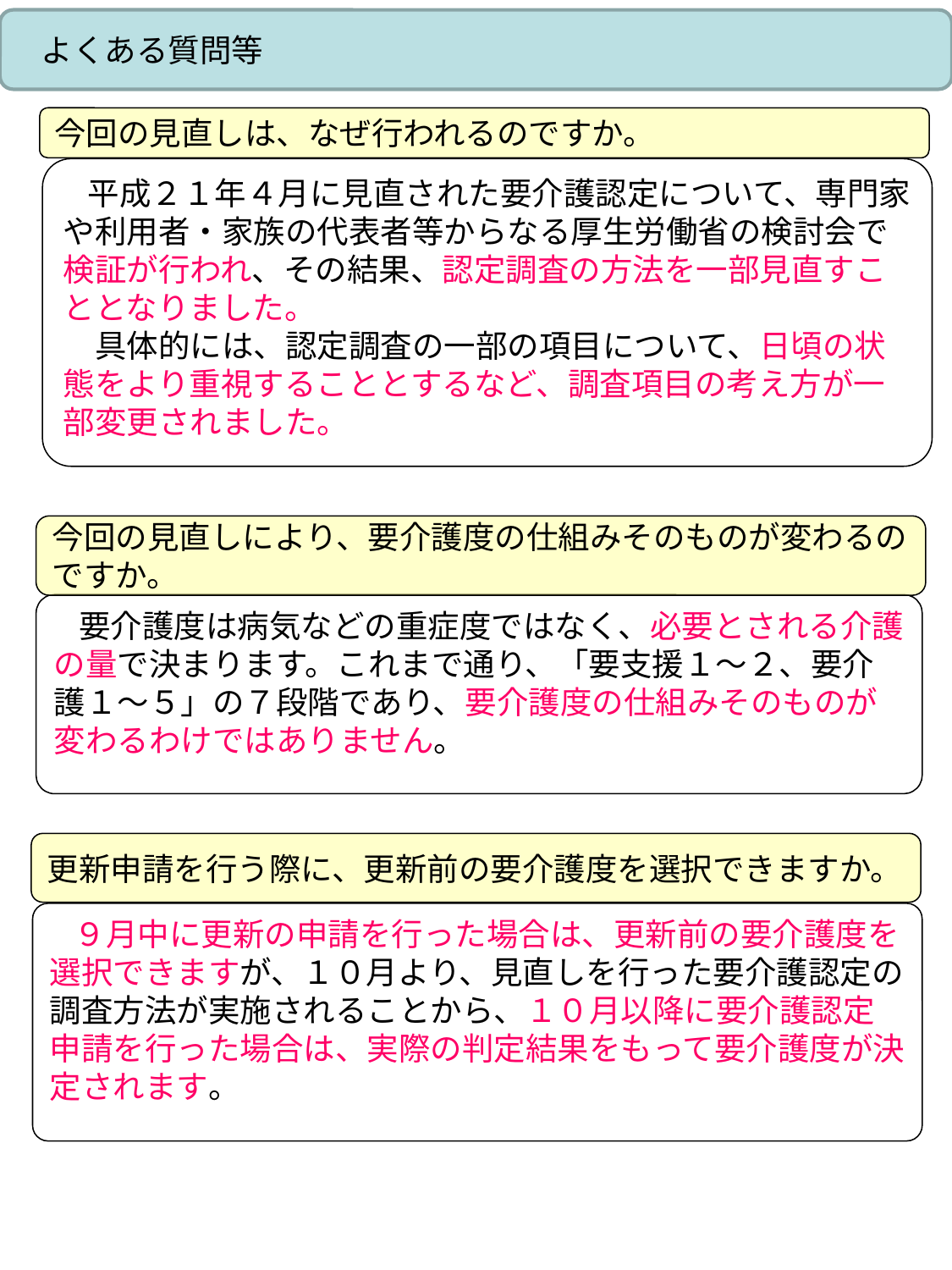

よくある質問等
今回の見直しは、なぜ行われるのですか。
　平成２１年４月に見直された要介護認定について、専門家や利用者・家族の代表者等からなる厚生労働省の検討会で検証が行われ、その結果、認定調査の方法を一部見直すこととなりました。
　具体的には、認定調査の一部の項目について、日頃の状態をより重視することとするなど、調査項目の考え方が一部変更されました。

今回の見直しにより、要介護度の仕組みそのものが変わるのですか。
　要介護度は病気などの重症度ではなく、必要とされる介護の量で決まります。これまで通り、「要支援１～２、要介護１～５」の７段階であり、要介護度の仕組みそのものが変わるわけではありません。
更新申請を行う際に、更新前の要介護度を選択できますか。
　９月中に更新の申請を行った場合は、更新前の要介護度を選択できますが、１０月より、見直しを行った要介護認定の調査方法が実施されることから、１０月以降に要介護認定申請を行った場合は、実際の判定結果をもって要介護度が決定されます。